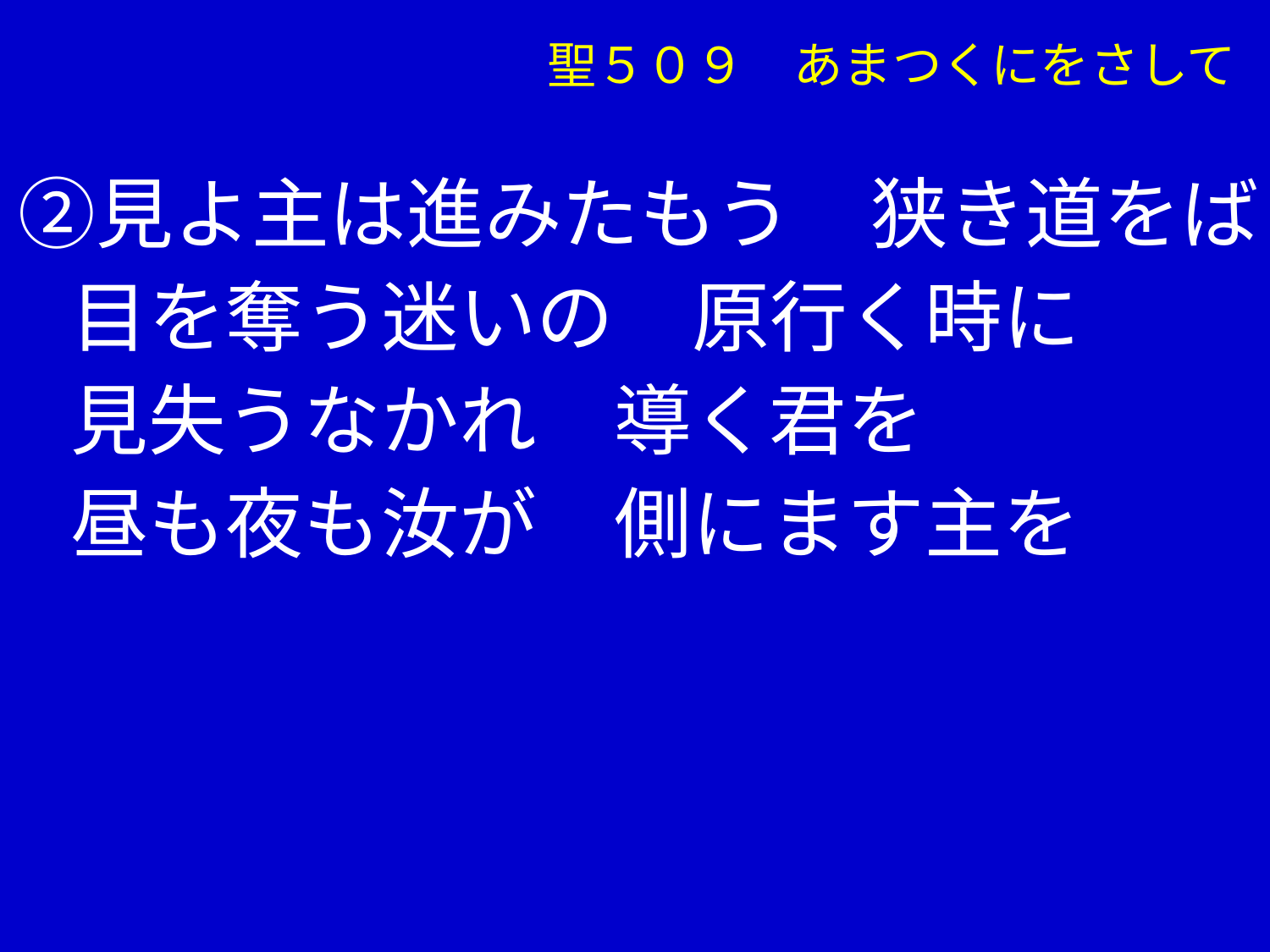

聖５０９　あまつくにをさして
　②見よ主は進みたもう　狭き道をば
　   目を奪う迷いの　原行く時に
　   見失うなかれ　導く君を
　   昼も夜も汝が　側にます主を